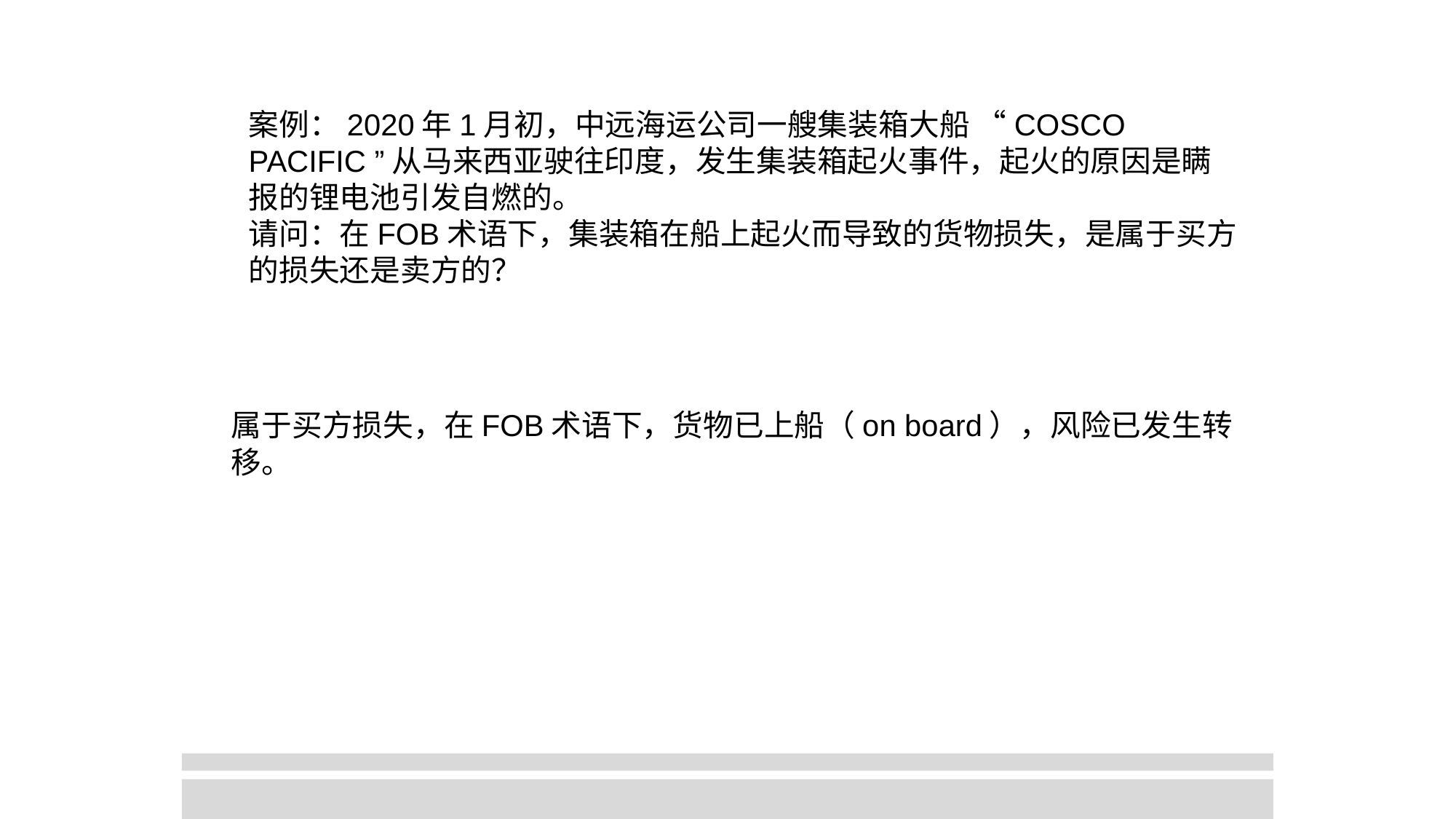

案例：2020年1月初，中远海运公司一艘集装箱大船 “COSCO PACIFIC ”从马来西亚驶往印度，发生集装箱起火事件，起火的原因是瞒报的锂电池引发自燃的。
请问：在FOB术语下，集装箱在船上起火而导致的货物损失，是属于买方的损失还是卖方的？

属于买方损失，在FOB术语下，货物已上船（on board），风险已发生转移。